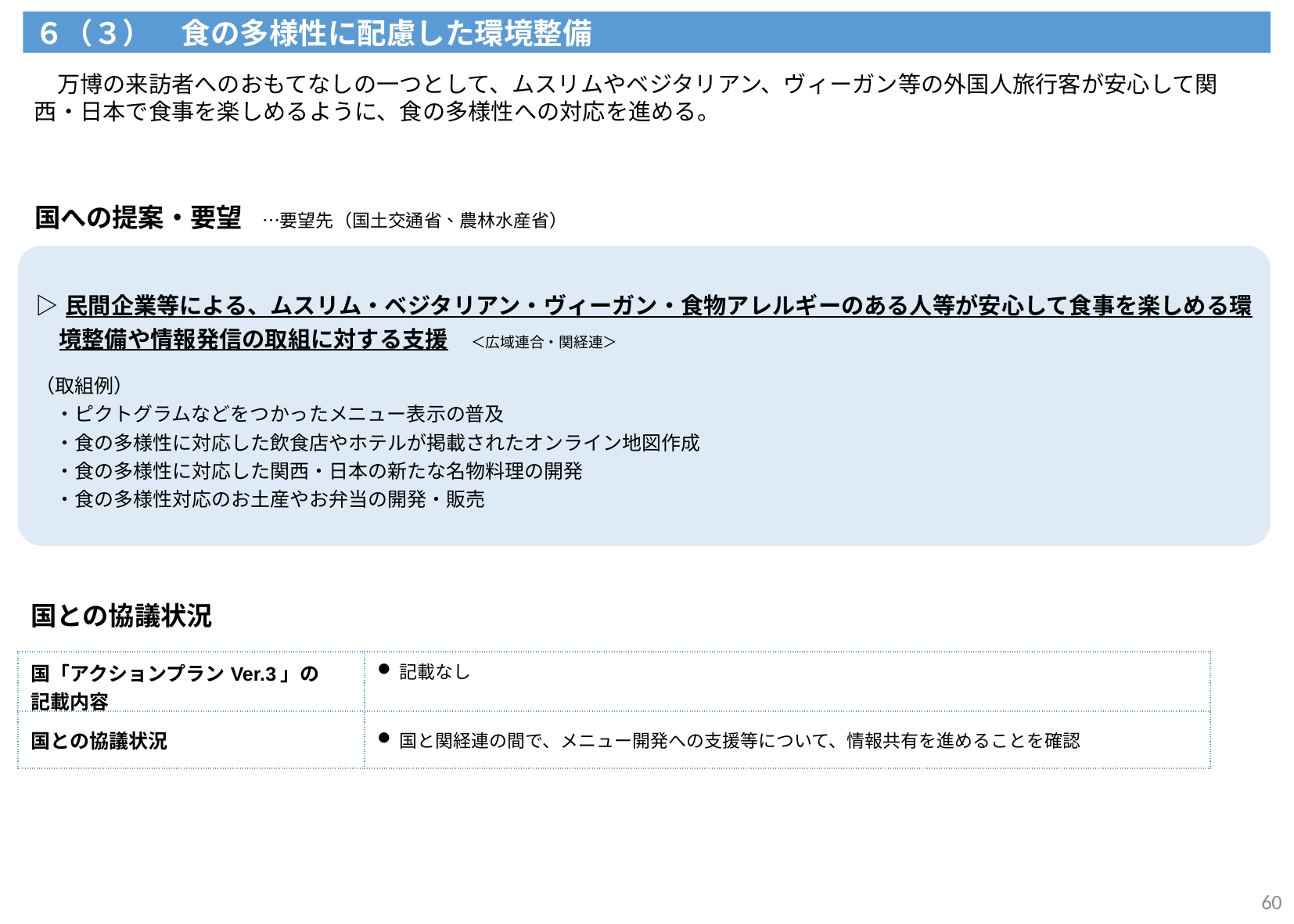

６（３）　食の多様性に配慮した環境整備
　万博の来訪者へのおもてなしの一つとして、ムスリムやベジタリアン、ヴィーガン等の外国人旅行客が安心して関西・日本で食事を楽しめるように、食の多様性への対応を進める。
国への提案・要望　…要望先（国土交通省、農林水産省）

| ▷民間企業等による、ムスリム・ベジタリアン・ヴィーガン・食物アレルギーのある人等が安心して食事を楽しめる環境整備や情報発信の取組に対する支援　＜広域連合・関経連＞ （取組例） 　・ピクトグラムなどをつかったメニュー表示の普及 　・食の多様性に対応した飲食店やホテルが掲載されたオンライン地図作成 　・食の多様性に対応した関西・日本の新たな名物料理の開発 　・食の多様性対応のお土産やお弁当の開発・販売 |
| --- |
国との協議状況
| 国「アクションプランVer.3」の 記載内容 | 記載なし |
| --- | --- |
| 国との協議状況 | 国と関経連の間で、メニュー開発への支援等について、情報共有を進めることを確認 |

60